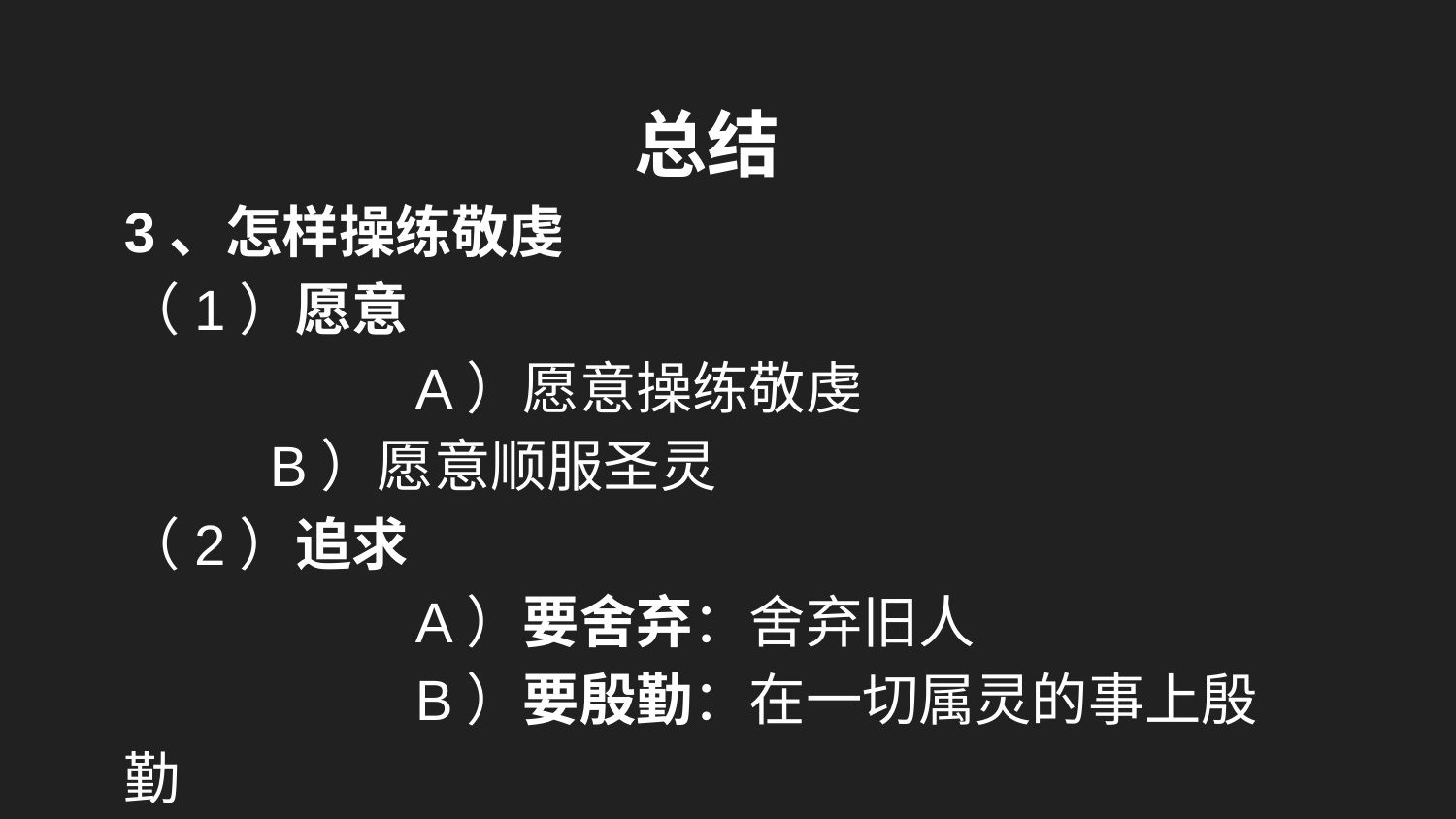

#
总结
3、怎样操练敬虔
（1）愿意
		A）愿意操练敬虔
	B）愿意顺服圣灵
（2）追求
		A）要舍弃：舍弃旧人
		B）要殷勤：在一切属灵的事上殷勤